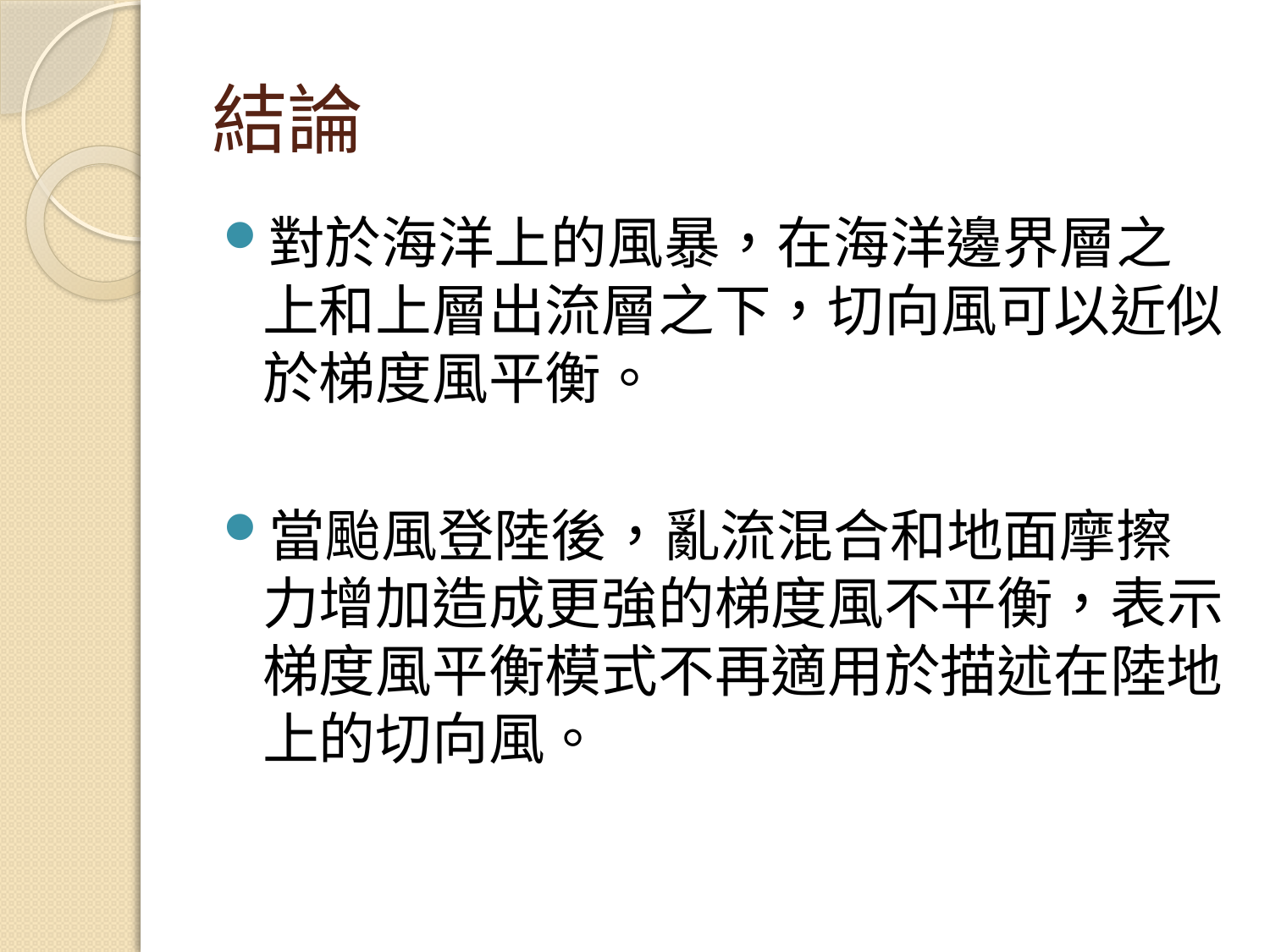

# 結論
對於海洋上的風暴，在海洋邊界層之上和上層出流層之下，切向風可以近似於梯度風平衡。

當颱風登陸後，亂流混合和地面摩擦力增加造成更強的梯度風不平衡，表示梯度風平衡模式不再適用於描述在陸地上的切向風。